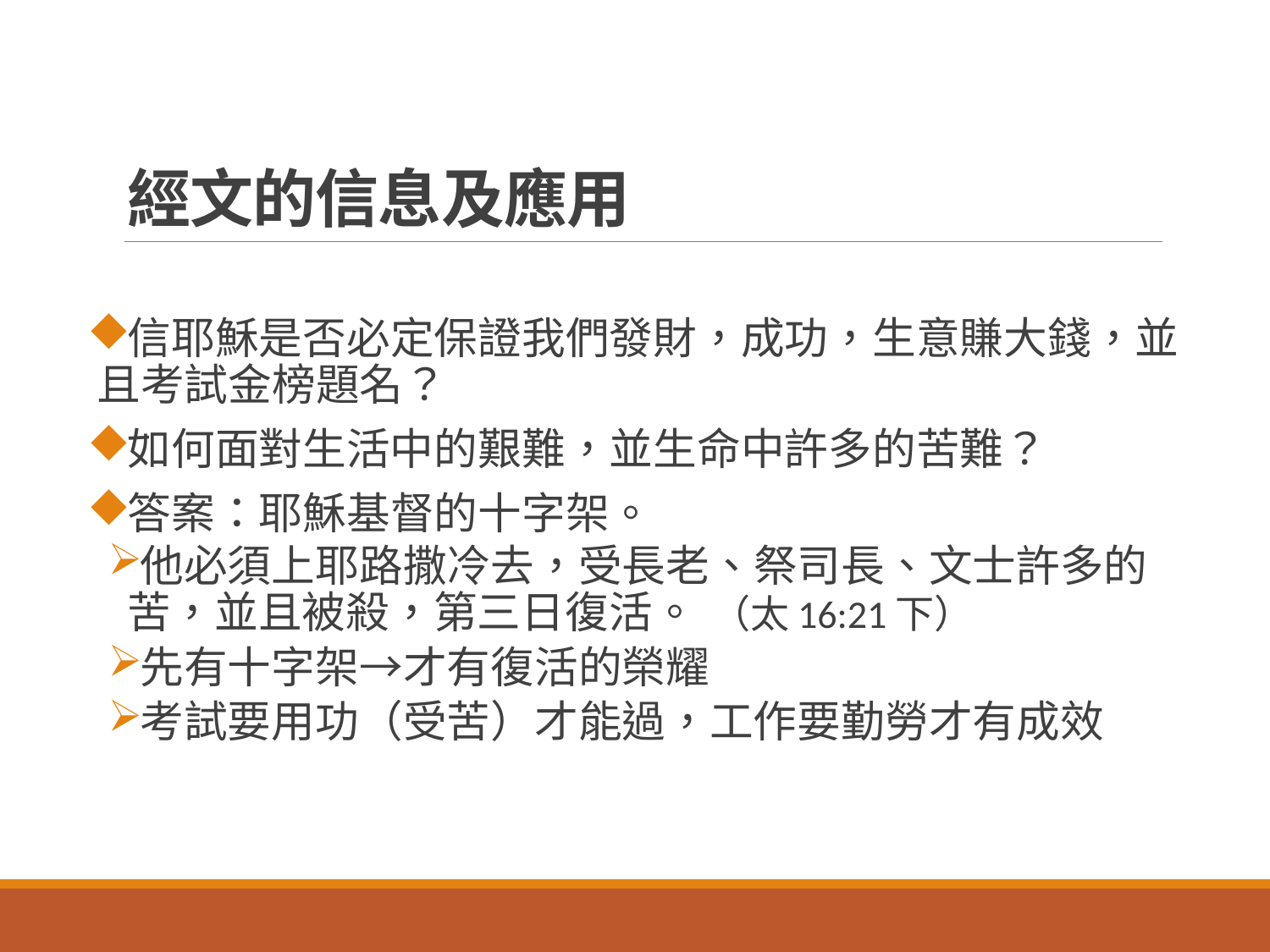

# 經文的信息及應用
信耶穌是否必定保證我們發財，成功，生意賺大錢，並且考試金榜題名？
如何面對生活中的艱難，並生命中許多的苦難？
答案：耶穌基督的十字架。
他必須上耶路撒冷去，受長老、祭司長、文士許多的苦，並且被殺，第三日復活。	（太16:21下）
先有十字架→才有復活的榮耀
考試要用功（受苦）才能過，工作要勤勞才有成效